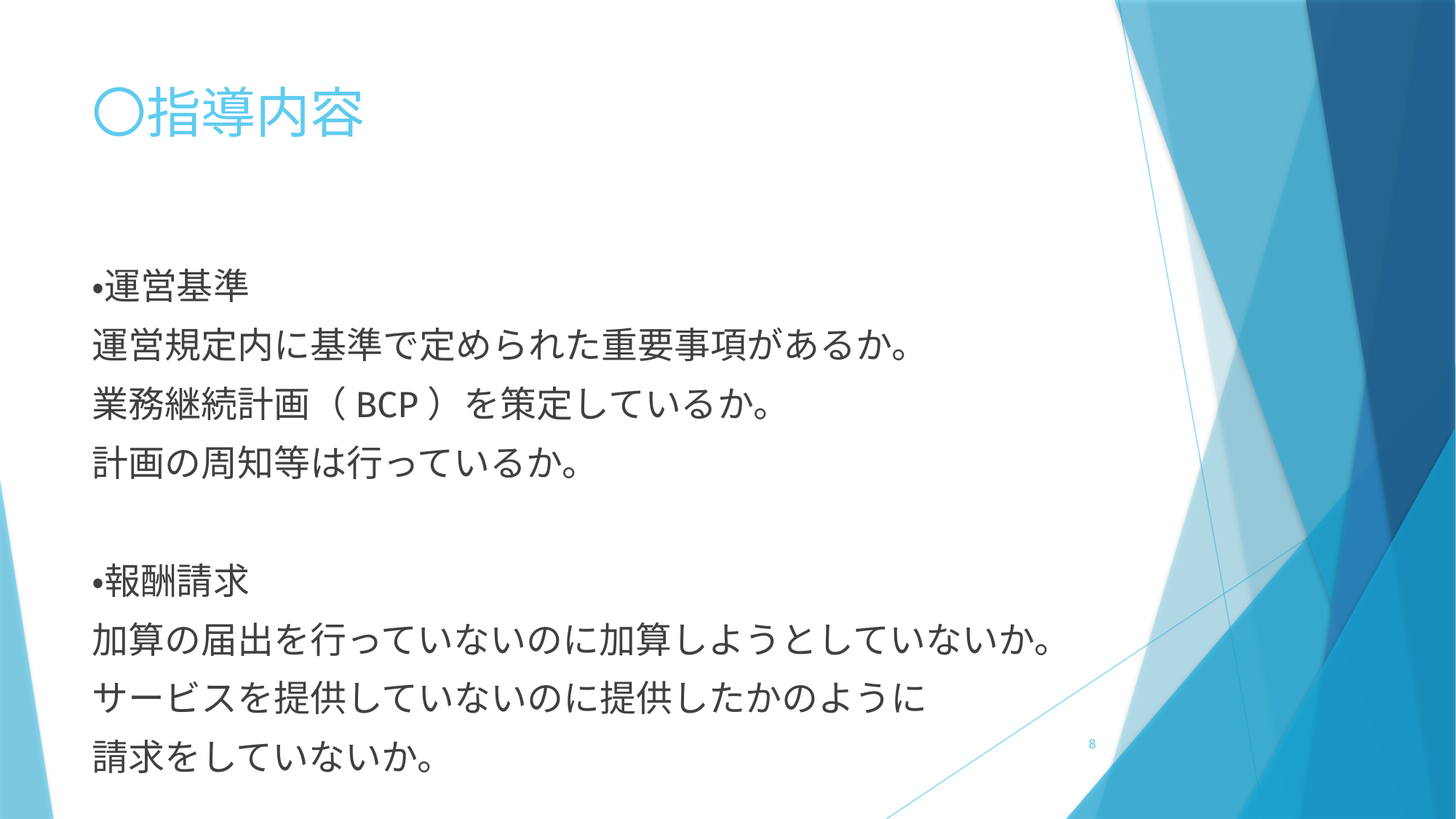

# 〇指導内容
・運営基準
運営規定内に基準で定められた重要事項があるか。
業務継続計画（BCP）を策定しているか。
計画の周知等は行っているか。

・報酬請求
加算の届出を行っていないのに加算しようとしていないか。
サービスを提供していないのに提供したかのように
請求をしていないか。
8